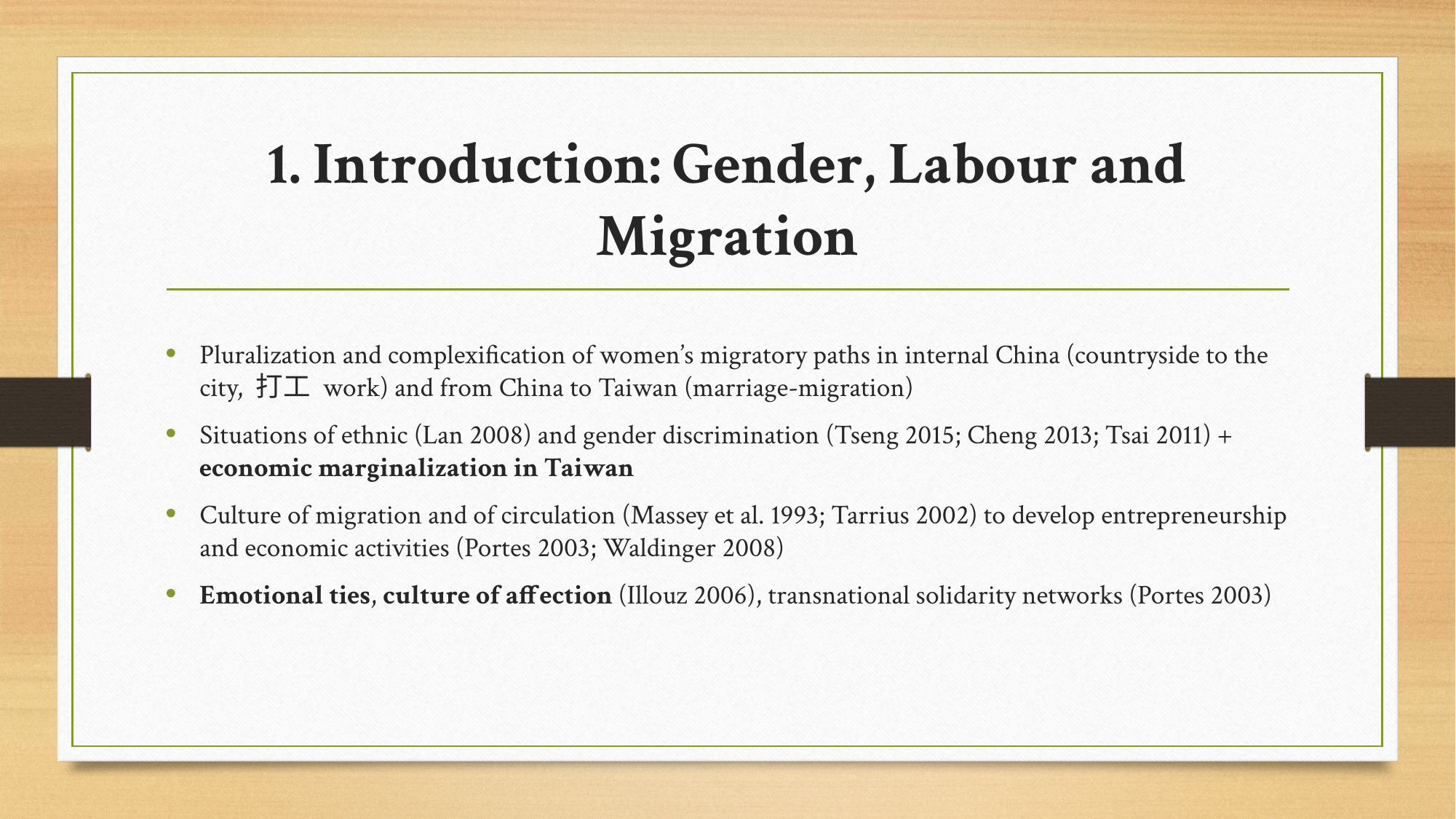

# 1. Introduction: Gender, Labour and Migration

Pluralization and complexification of women’s migratory paths in internal China (countryside to the city, 打工 work) and from China to Taiwan (marriage-migration)
Situations of ethnic (Lan 2008) and gender discrimination (Tseng 2015; Cheng 2013; Tsai 2011) + economic marginalization in Taiwan
Culture of migration and of circulation (Massey et al. 1993; Tarrius 2002) to develop entrepreneurship and economic activities (Portes 2003; Waldinger 2008)
Emotional ties, culture of affection (Illouz 2006), transnational solidarity networks (Portes 2003)